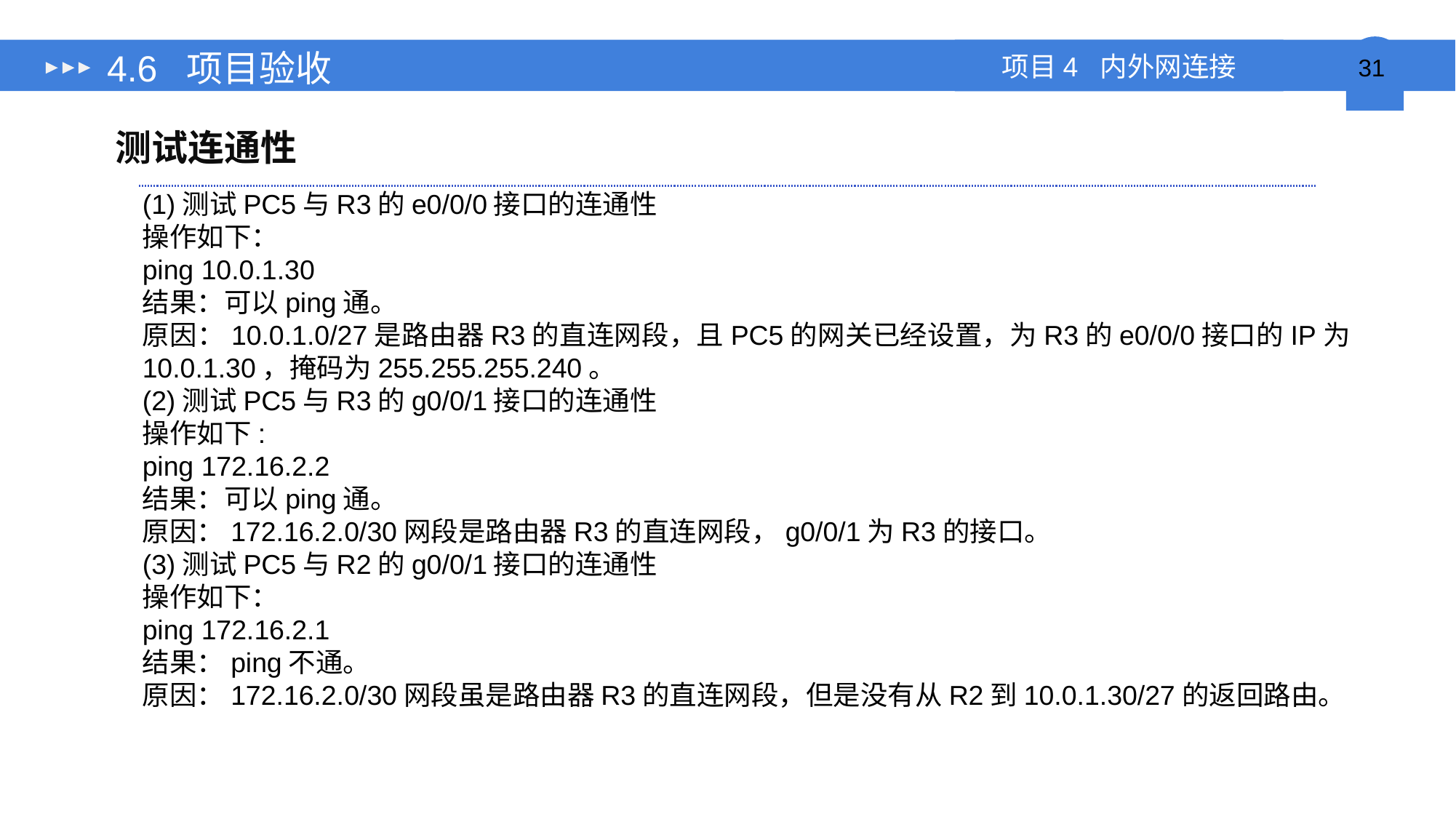

# 4.6  项目验收
测试连通性
(1)测试PC5与R3的e0/0/0接口的连通性
操作如下：
ping 10.0.1.30
结果：可以ping通。
原因：10.0.1.0/27是路由器R3的直连网段，且PC5的网关已经设置，为R3的e0/0/0接口的IP为10.0.1.30，掩码为255.255.255.240。
(2)测试PC5与R3的g0/0/1接口的连通性
操作如下:
ping 172.16.2.2
结果：可以ping通。
原因：172.16.2.0/30网段是路由器R3的直连网段，g0/0/1为R3的接口。
(3)测试PC5与R2的g0/0/1接口的连通性
操作如下：
ping 172.16.2.1
结果：ping不通。
原因：172.16.2.0/30网段虽是路由器R3的直连网段，但是没有从R2到10.0.1.30/27的返回路由。